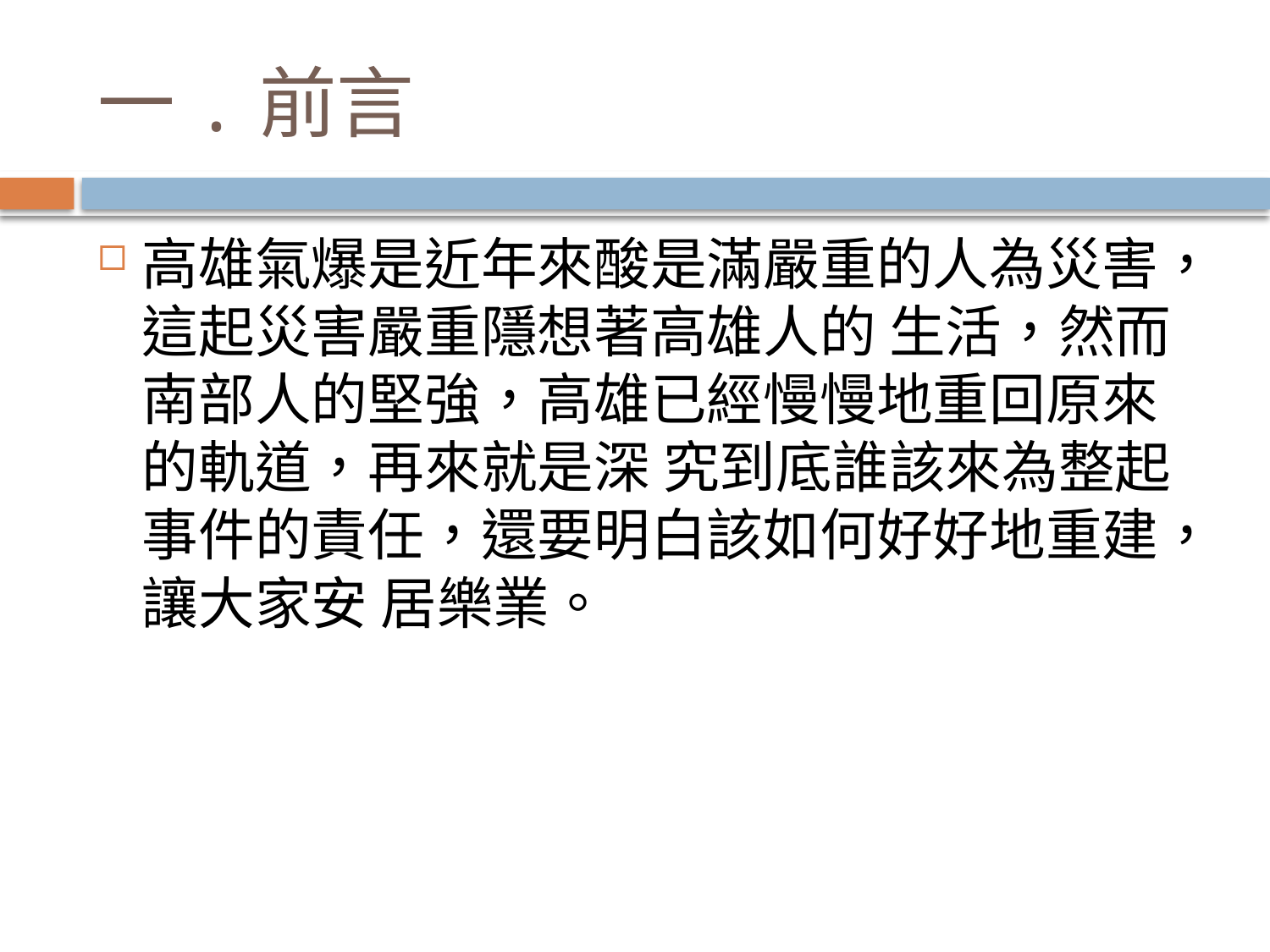

# 一.前言
高雄氣爆是近年來酸是滿嚴重的人為災害，這起災害嚴重隱想著高雄人的 生活，然而南部人的堅強，高雄已經慢慢地重回原來的軌道，再來就是深 究到底誰該來為整起事件的責任，還要明白該如何好好地重建，讓大家安 居樂業。